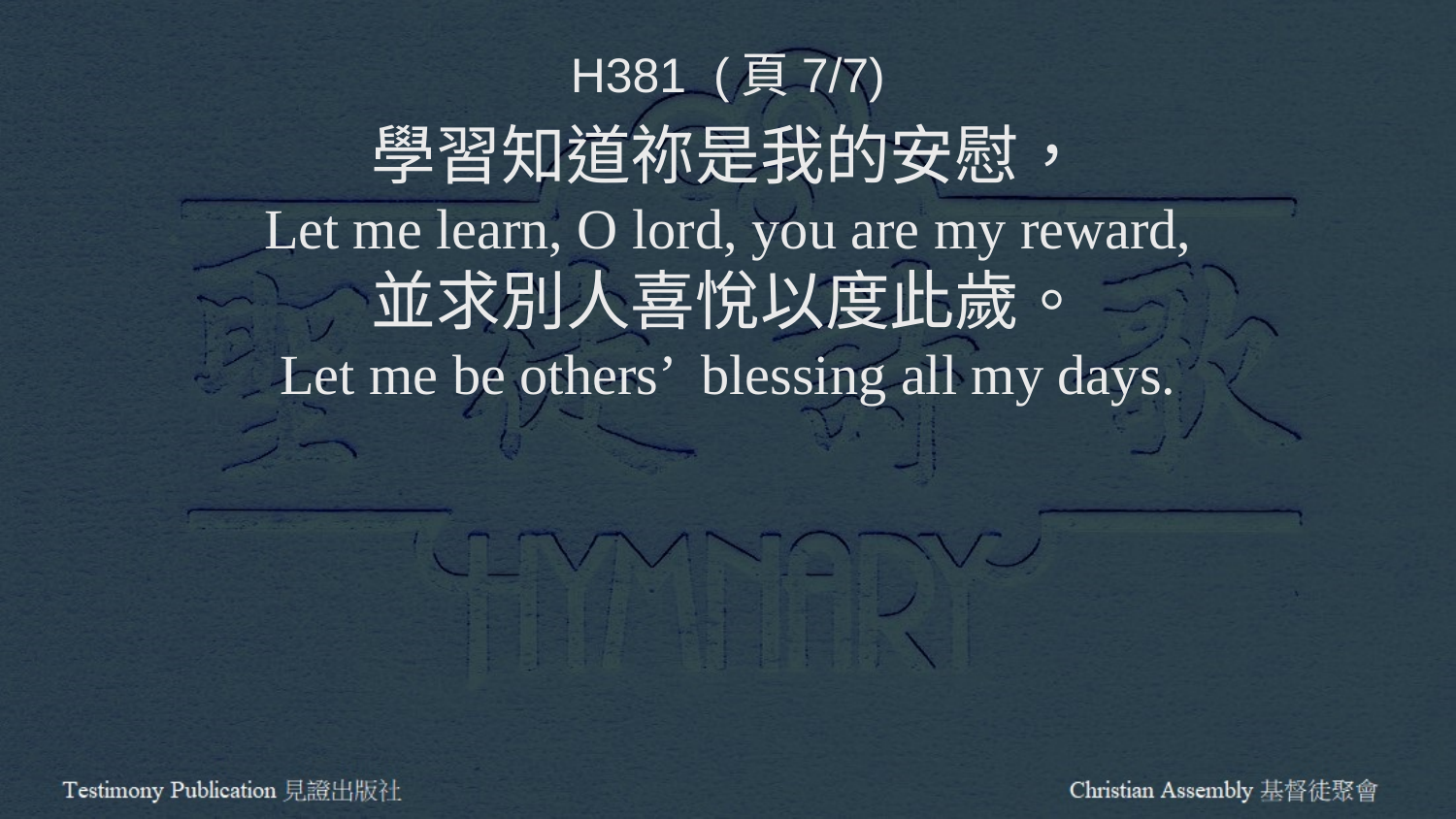

H381  (頁7/7)
學習知道祢是我的安慰，
Let me learn, O lord, you are my reward,
並求別人喜悅以度此歲。
Let me be others’  blessing all my days.